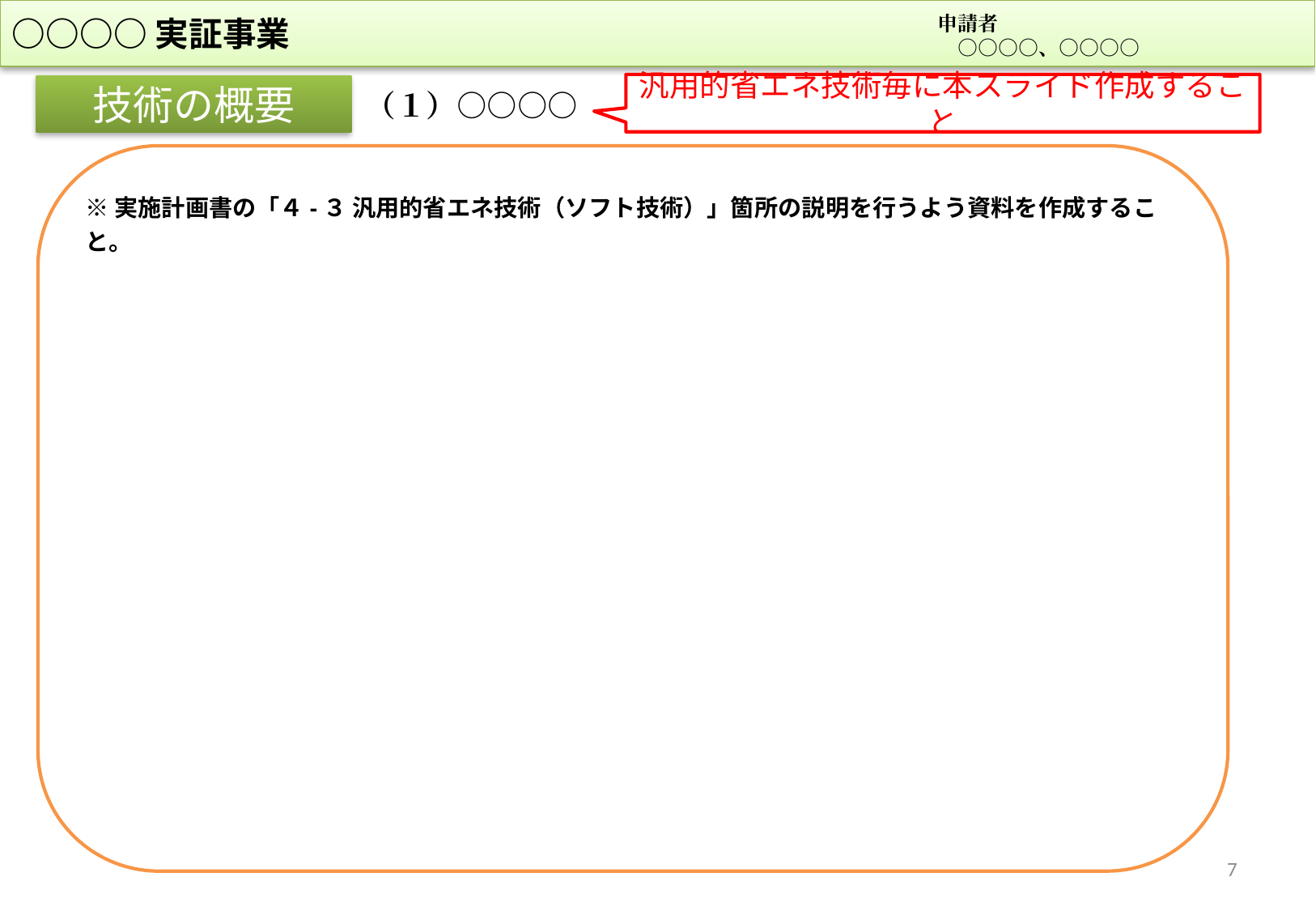

○○○○実証事業
申請者
　○○○○、○○○○
汎用的省エネ技術毎に本スライド作成すること
技術の概要
（１）○○○○
※実施計画書の「４-３ 汎用的省エネ技術（ソフト技術）」箇所の説明を行うよう資料を作成すること。

7